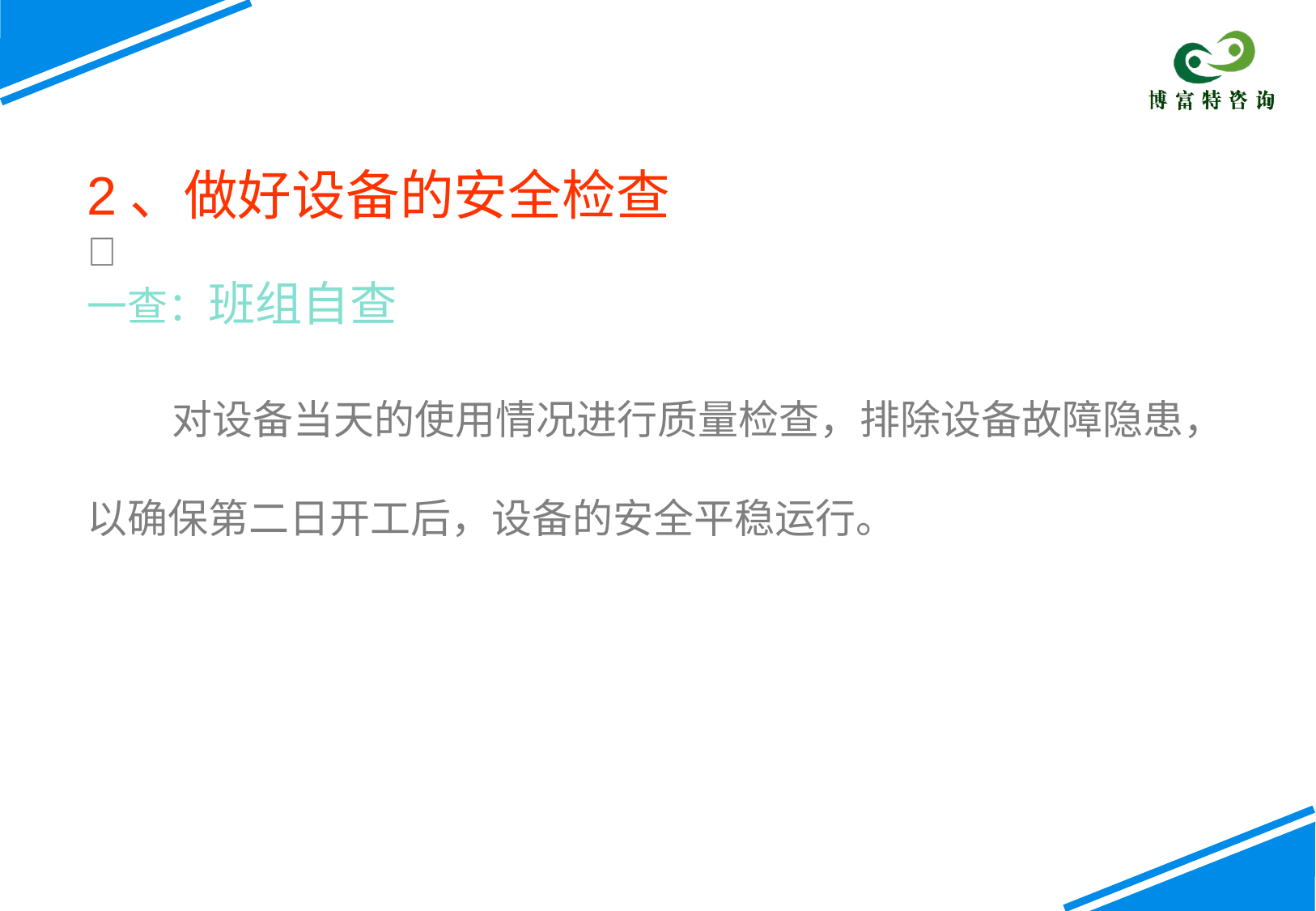

2、做好设备的安全检查
󰀀
一查：班组自查

       对设备当天的使用情况进行质量检查，排除设备故障隐患，

以确保第二日开工后，设备的安全平稳运行。